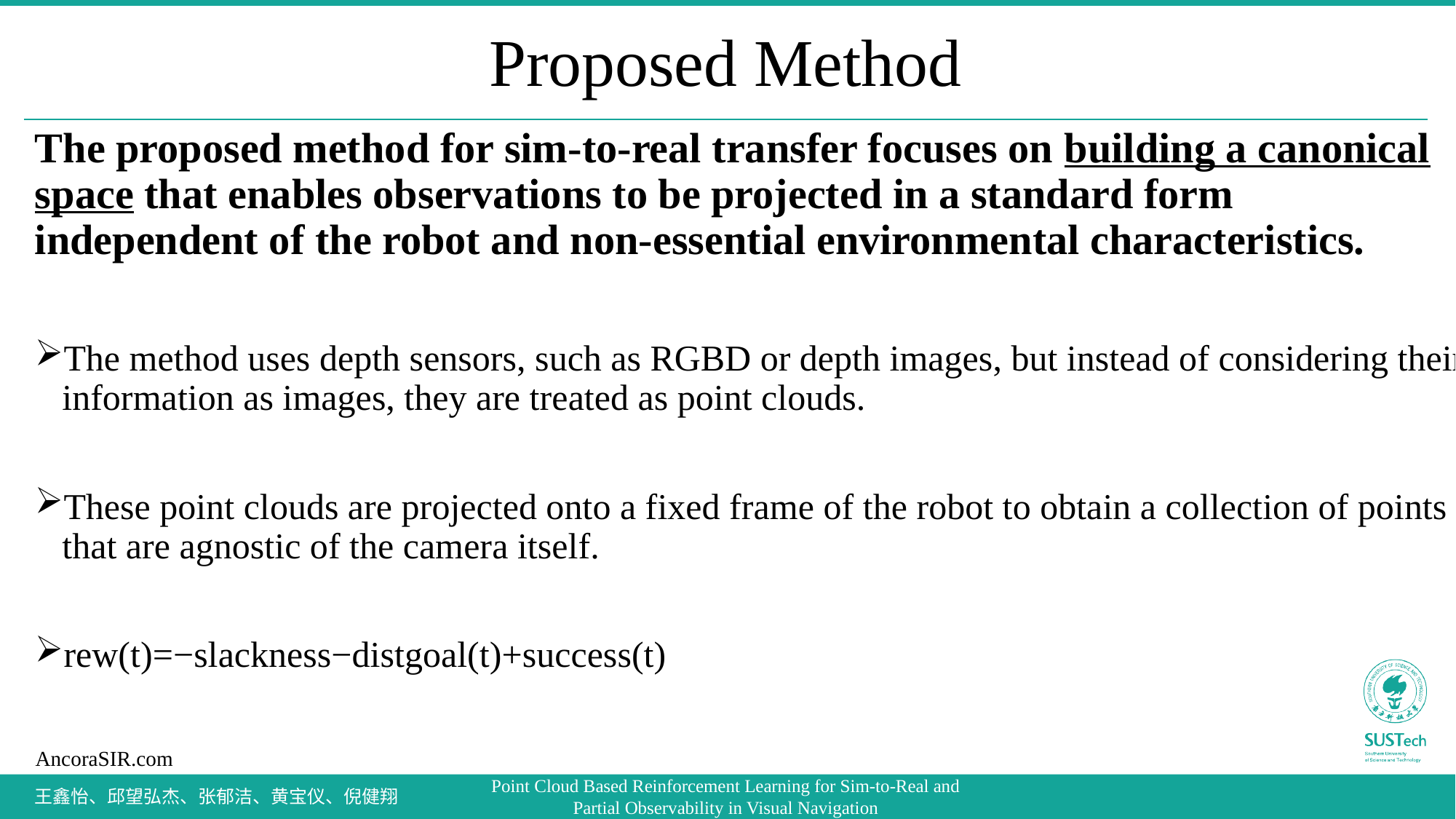

# Proposed Method
The proposed method for sim-to-real transfer focuses on building a canonical space that enables observations to be projected in a standard form independent of the robot and non-essential environmental characteristics.

The method uses depth sensors, such as RGBD or depth images, but instead of considering their information as images, they are treated as point clouds.

These point clouds are projected onto a fixed frame of the robot to obtain a collection of points that are agnostic of the camera itself.

rew(t)=−slackness−distgoal(t)+success(t)

王鑫怡、邱望弘杰、张郁洁、黄宝仪、倪健翔
6
Point Cloud Based Reinforcement Learning for Sim-to-Real and Partial Observability in Visual Navigation